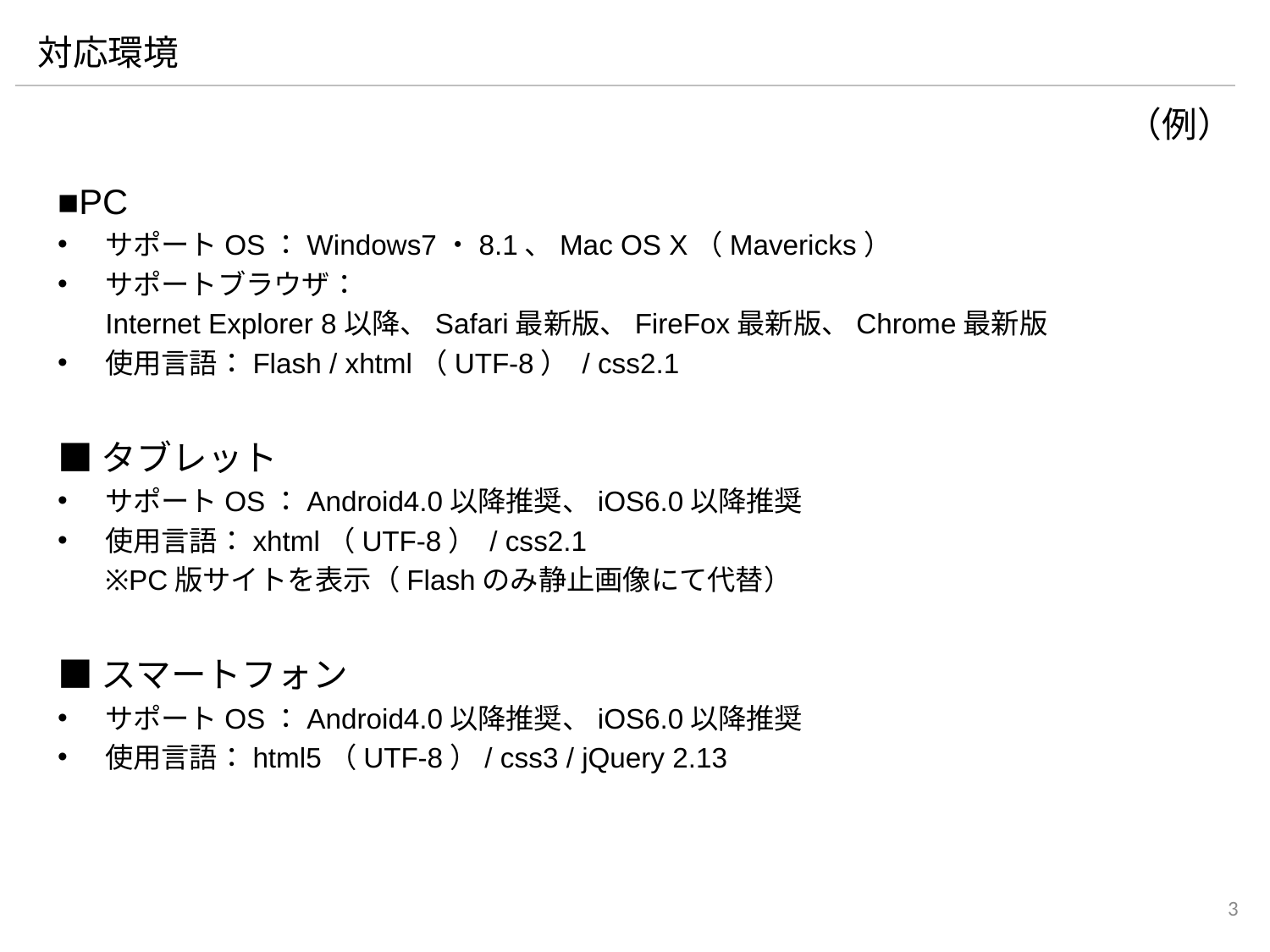

# 対応環境
（例）
■PC
サポートOS：Windows7・8.1、Mac OS X（Mavericks）
サポートブラウザ：
	Internet Explorer 8以降、Safari最新版、FireFox最新版、Chrome最新版
使用言語：Flash / xhtml（UTF-8） / css2.1

■タブレット
サポートOS：Android4.0以降推奨、iOS6.0以降推奨
使用言語：xhtml（UTF-8） / css2.1
	※PC版サイトを表示（Flashのみ静止画像にて代替）

■スマートフォン
サポートOS：Android4.0以降推奨、iOS6.0以降推奨
使用言語：html5（UTF-8）/ css3 / jQuery 2.13

3